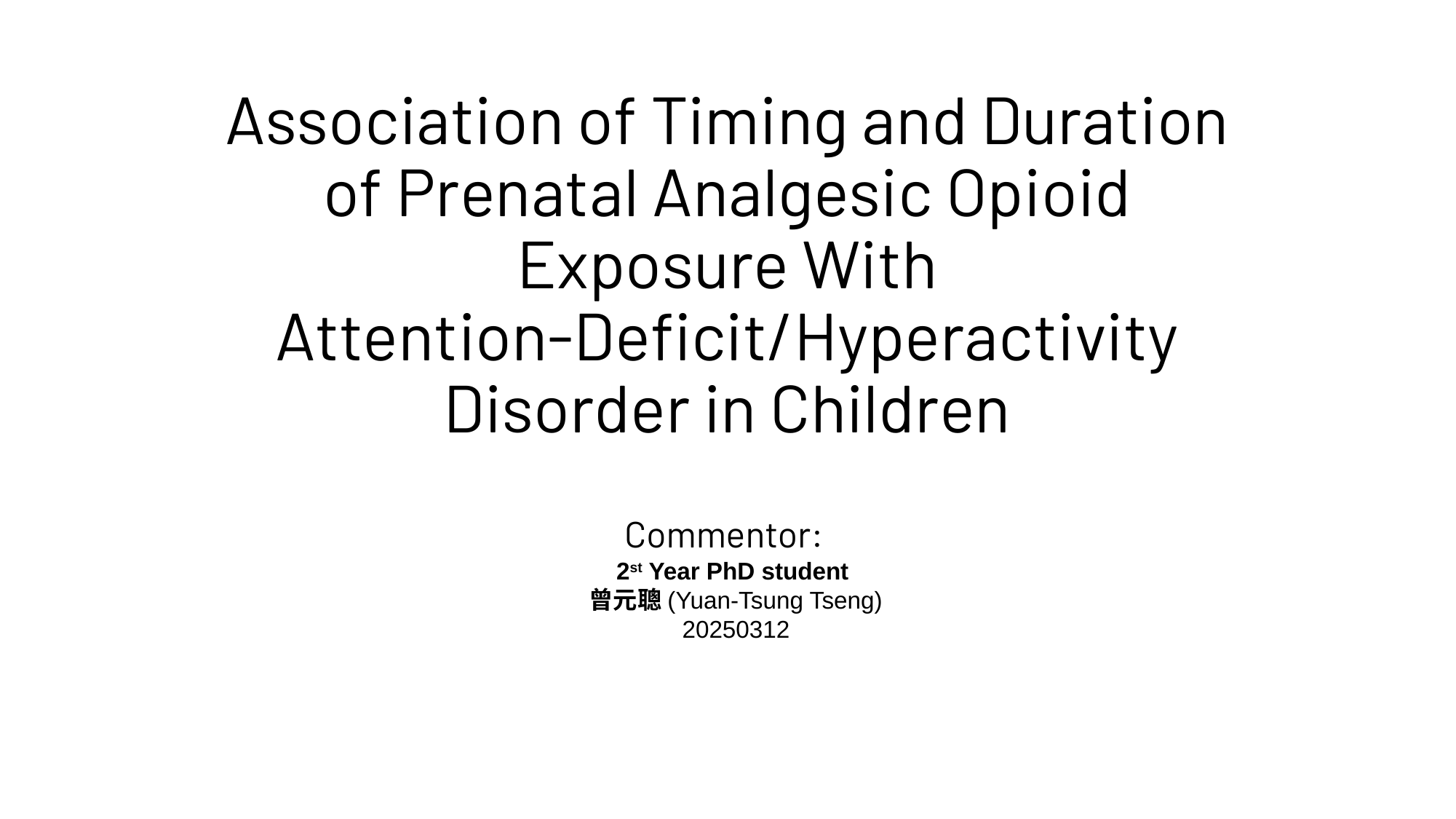

# Association of Timing and Duration of Prenatal Analgesic Opioid Exposure With Attention-Deficit/Hyperactivity Disorder in Children
Commentor:
2st Year PhD student
曾元聰(Yuan-Tsung Tseng)
20250312